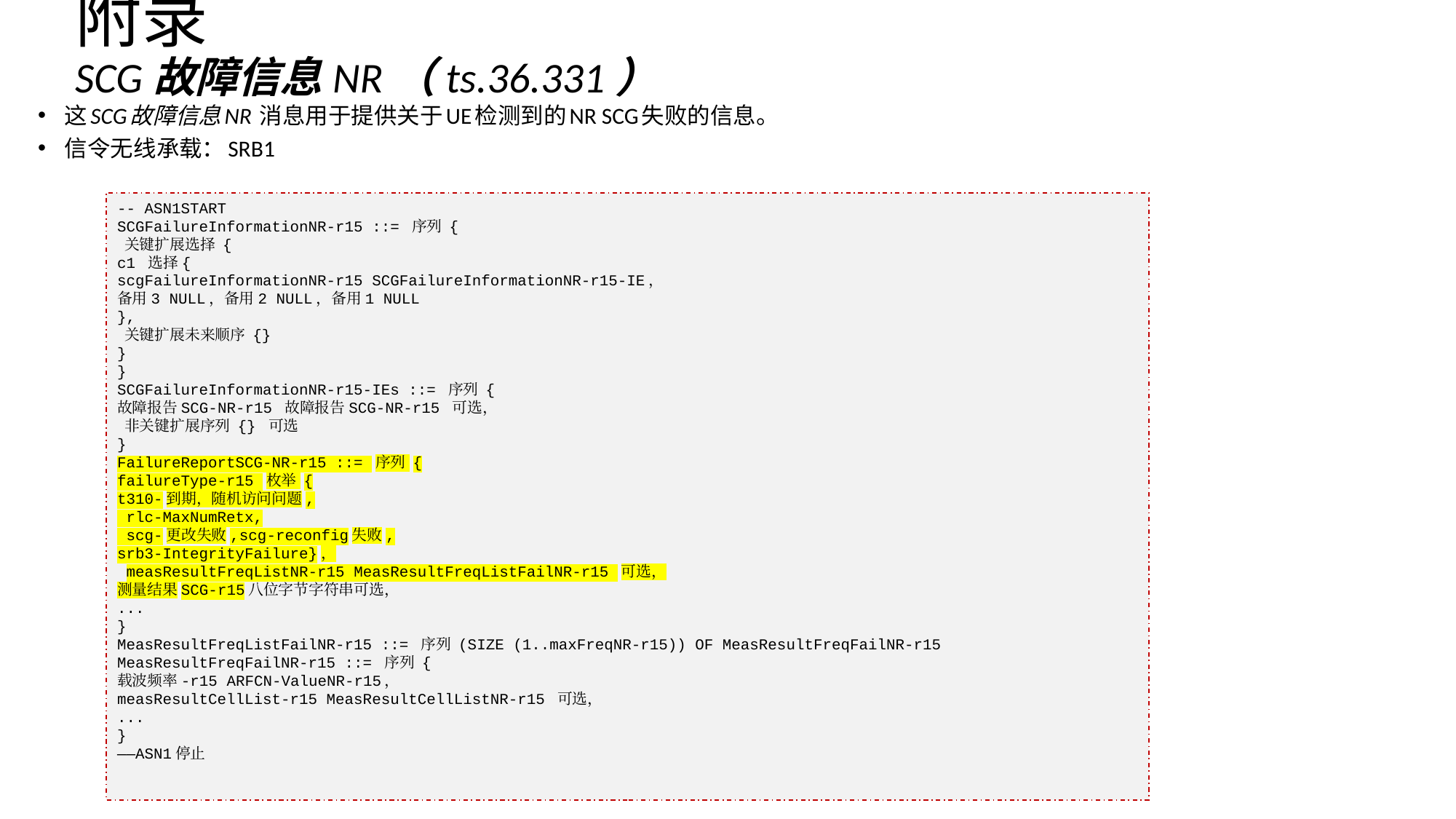

# 附录 SCG故障信息NR（ts.36.331）
这SCG故障信息NR 消息用于提供关于UE检测到的NR SCG失败的信息。
信令无线承载：SRB1

-- ASN1START
SCGFailureInformationNR-r15 ::= 序列 {
 关键扩展选择 {
c1 选择{
scgFailureInformationNR-r15 SCGFailureInformationNR-r15-IE，
备用3 NULL，备用2 NULL，备用1 NULL
},
 关键扩展未来顺序 {}
}
}
SCGFailureInformationNR-r15-IEs ::= 序列 {
故障报告SCG-NR-r15 故障报告SCG-NR-r15 可选，
 非关键扩展序列 {} 可选
}
FailureReportSCG-NR-r15 ::= 序列 {
failureType-r15 枚举 {
t310-到期，随机访问问题,
 rlc-MaxNumRetx,
 scg-更改失败,scg-reconfig失败,
srb3-IntegrityFailure}，
 measResultFreqListNR-r15 MeasResultFreqListFailNR-r15 可选，
测量结果SCG-r15八位字节字符串可选，
...
}
MeasResultFreqListFailNR-r15 ::= 序列 (SIZE (1..maxFreqNR-r15)) OF MeasResultFreqFailNR-r15
MeasResultFreqFailNR-r15 ::= 序列 {
载波频率-r15 ARFCN-ValueNR-r15，
measResultCellList-r15 MeasResultCellListNR-r15 可选，
...
}
——ASN1停止